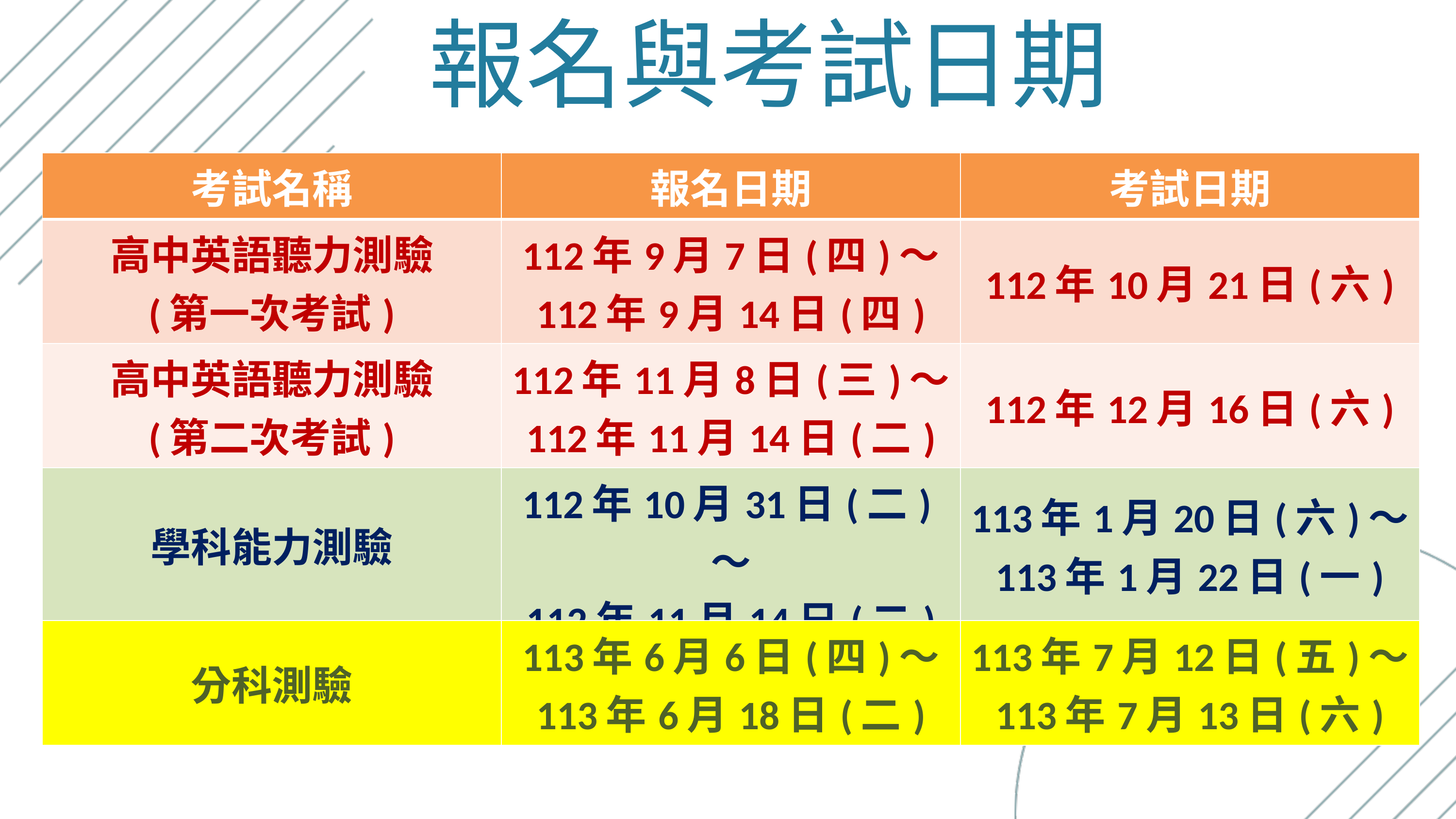

報名與考試日期
| 考試名稱 | 報名日期 | 考試日期 |
| --- | --- | --- |
| 高中英語聽力測驗 (第一次考試) | 112年9月7日(四)～ 112年9月14日(四) | 112年10月21日(六) |
| 高中英語聽力測驗 (第二次考試) | 112年11月8日(三)～ 112年11月14日(二) | 112年12月16日(六) |
| 學科能力測驗 | 112年10月31日(二)～ 112年11月14日(二) | 113年1月20日(六)～ 113年1月22日(一) |
| 分科測驗 | 113年6月6日(四)～ 113年6月18日(二) | 113年7月12日(五)～ 113年7月13日(六) |